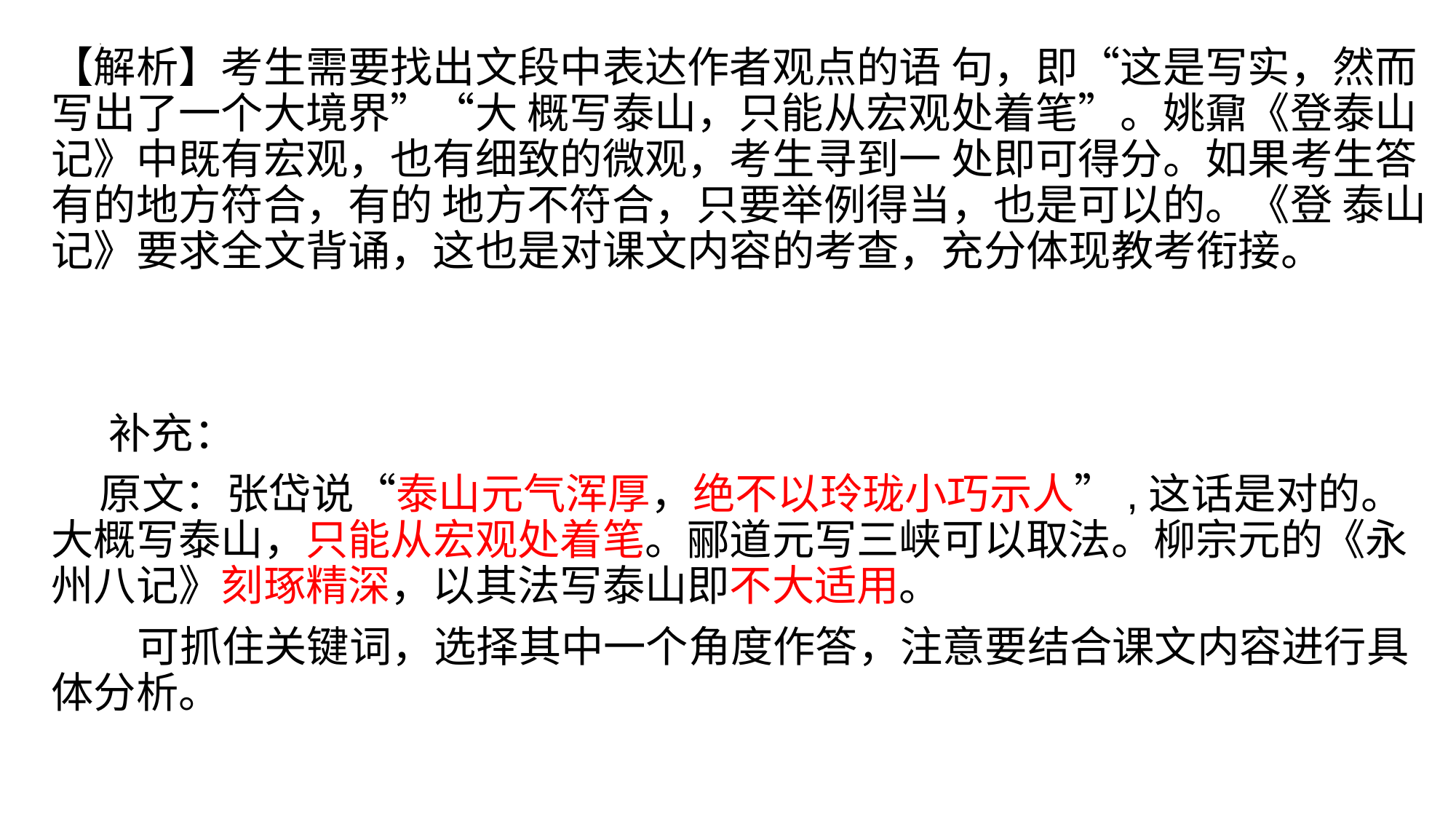

【解析】考生需要找出文段中表达作者观点的语 句，即“这是写实，然而写出了一个大境界”“大 概写泰山，只能从宏观处着笔”。姚鼐《登泰山记》中既有宏观，也有细致的微观，考生寻到一 处即可得分。如果考生答有的地方符合，有的 地方不符合，只要举例得当，也是可以的。《登 泰山记》要求全文背诵，这也是对课文内容的考查，充分体现教考衔接。

     补充：
    原文：张岱说“泰山元气浑厚，绝不以玲珑小巧示人”,这话是对的。大概写泰山，只能从宏观处着笔。郦道元写三峡可以取法。柳宗元的《永州八记》刻琢精深，以其法写泰山即不大适用。
        可抓住关键词，选择其中一个角度作答，注意要结合课文内容进行具体分析。